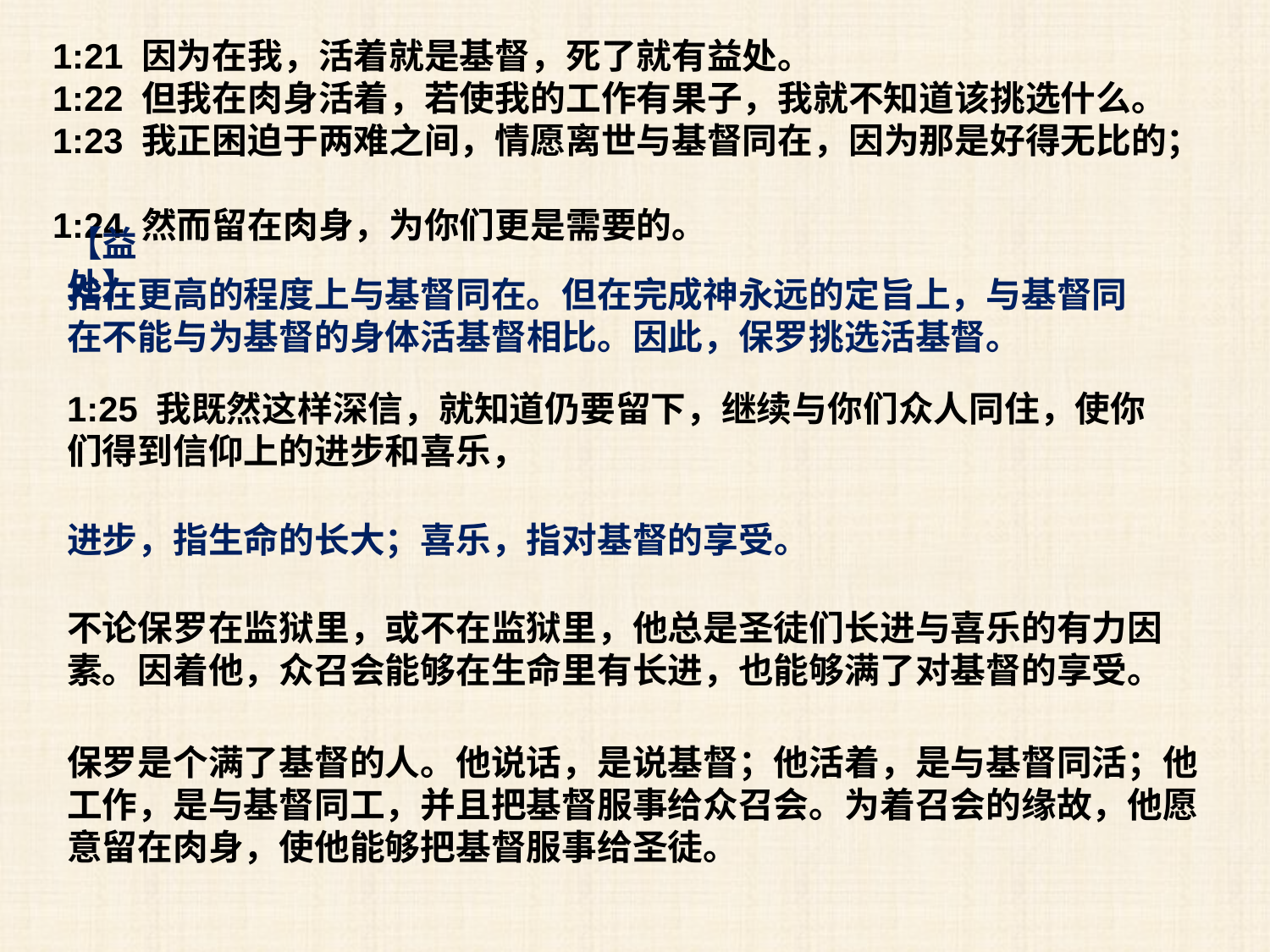

1:21 因为在我，活着就是基督，死了就有益处。
1:22 但我在肉身活着，若使我的工作有果子，我就不知道该挑选什么。
1:23 我正困迫于两难之间，情愿离世与基督同在，因为那是好得无比的；
1:24 然而留在肉身，为你们更是需要的。
【益处】
指在更高的程度上与基督同在。但在完成神永远的定旨上，与基督同在不能与为基督的身体活基督相比。因此，保罗挑选活基督。
1:25 我既然这样深信，就知道仍要留下，继续与你们众人同住，使你们得到信仰上的进步和喜乐，
进步，指生命的长大；喜乐，指对基督的享受。
不论保罗在监狱里，或不在监狱里，他总是圣徒们长进与喜乐的有力因素。因着他，众召会能够在生命里有长进，也能够满了对基督的享受。
保罗是个满了基督的人。他说话，是说基督；他活着，是与基督同活；他工作，是与基督同工，并且把基督服事给众召会。为着召会的缘故，他愿意留在肉身，使他能够把基督服事给圣徒。